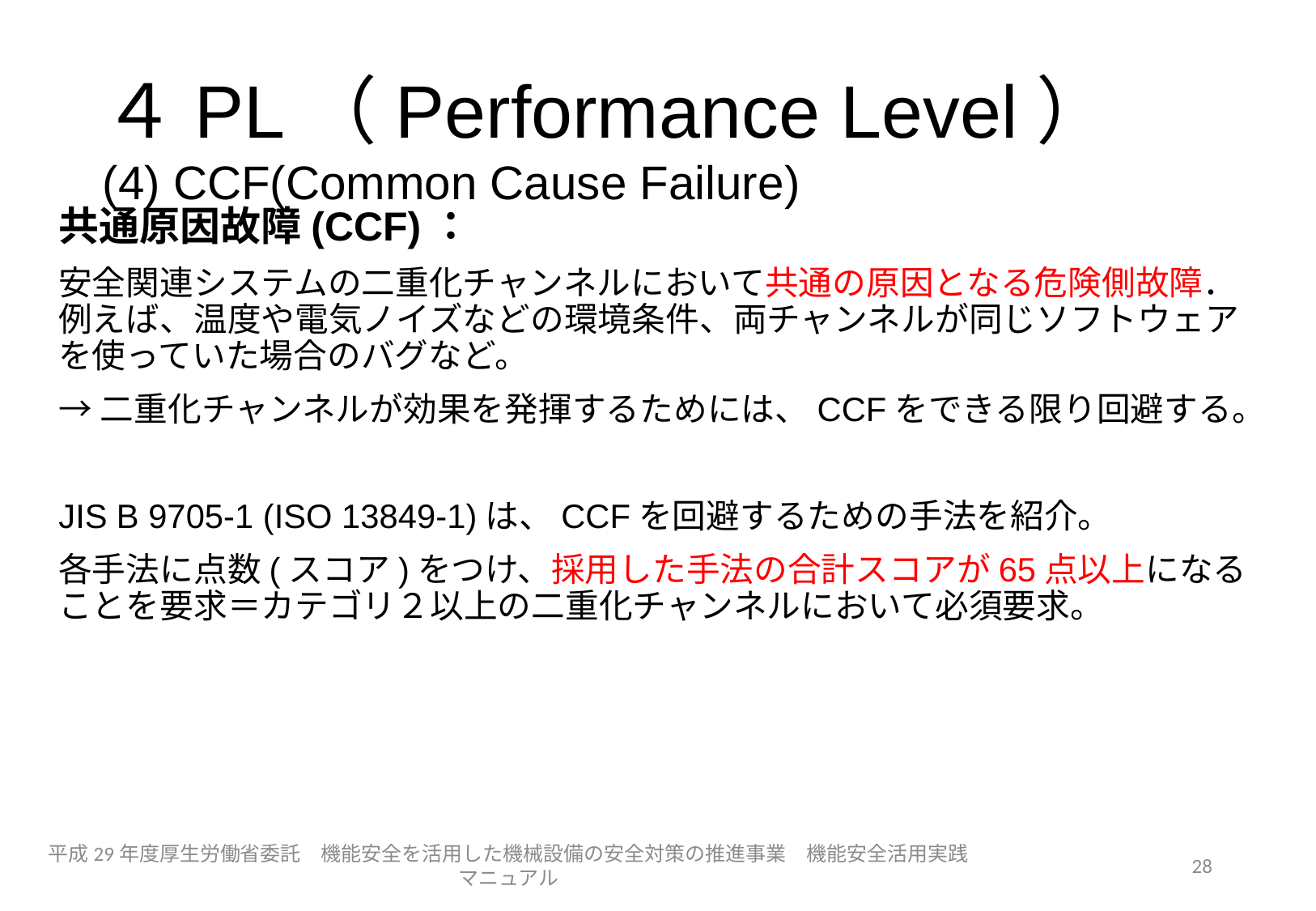

# ４PL（Performance Level） (4) CCF(Common Cause Failure)
共通原因故障(CCF)：
安全関連システムの二重化チャンネルにおいて共通の原因となる危険側故障．例えば、温度や電気ノイズなどの環境条件、両チャンネルが同じソフトウェアを使っていた場合のバグなど。
→二重化チャンネルが効果を発揮するためには、CCFをできる限り回避する。

JIS B 9705-1 (ISO 13849-1)は、CCFを回避するための手法を紹介。
各手法に点数(スコア)をつけ、採用した手法の合計スコアが65点以上になることを要求＝カテゴリ２以上の二重化チャンネルにおいて必須要求。
平成29年度厚生労働省委託　機能安全を活用した機械設備の安全対策の推進事業　機能安全活用実践マニュアル
28